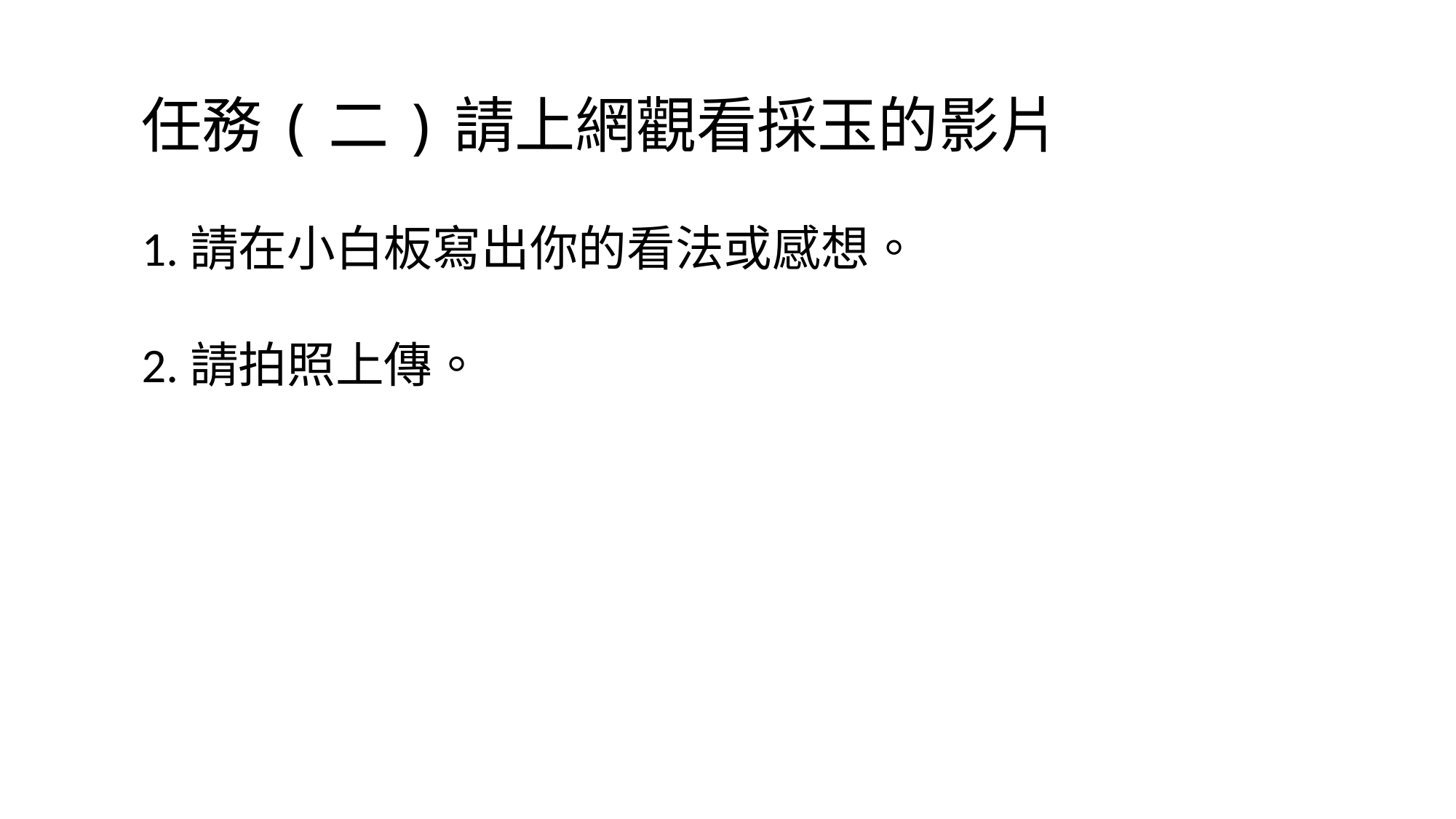

任務(二)請上網觀看採玉的影片

1.請在小白板寫出你的看法或感想。

2.請拍照上傳。